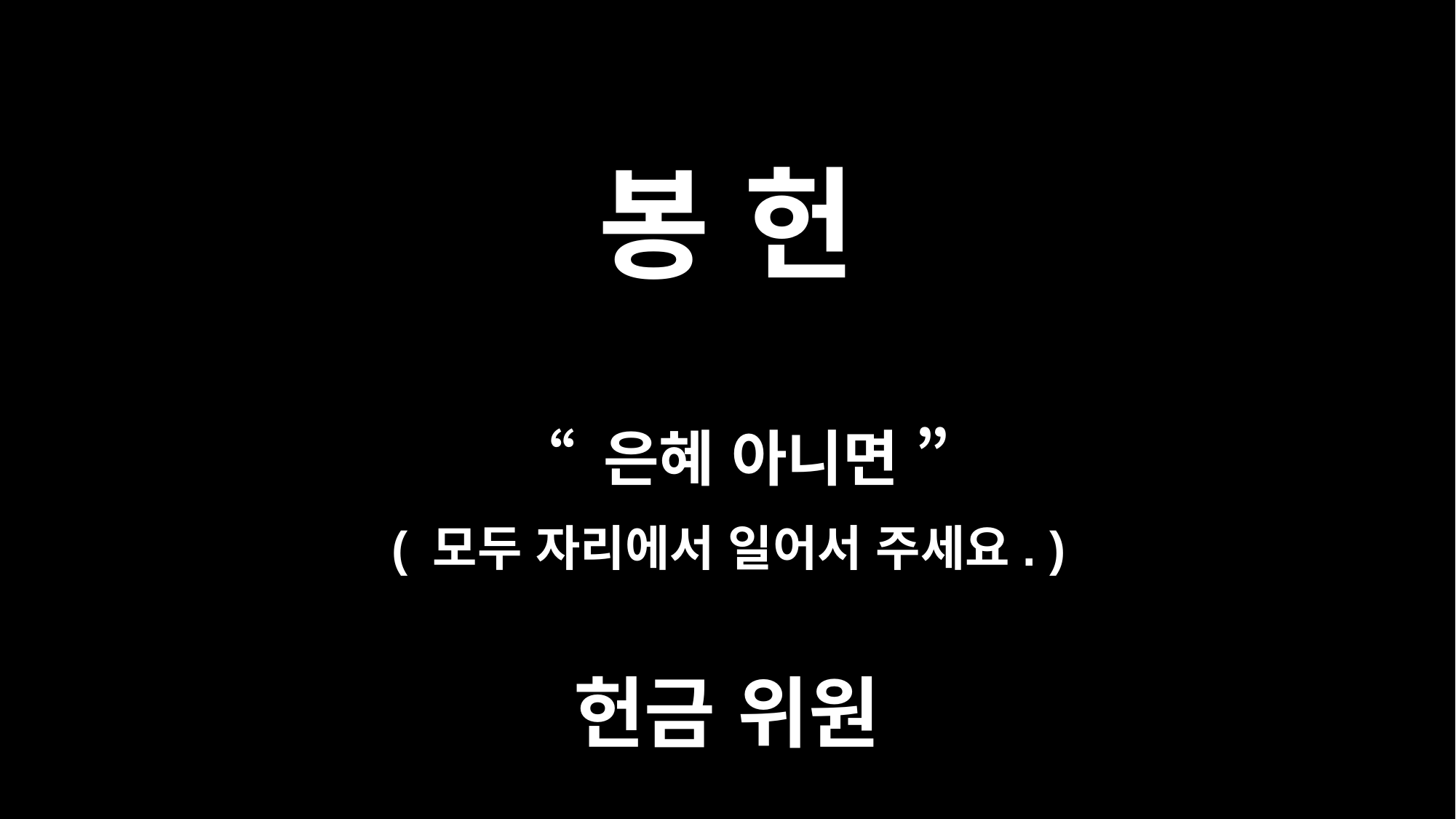

# 봉 헌
“ 은혜 아니면 ”
헌금 위원